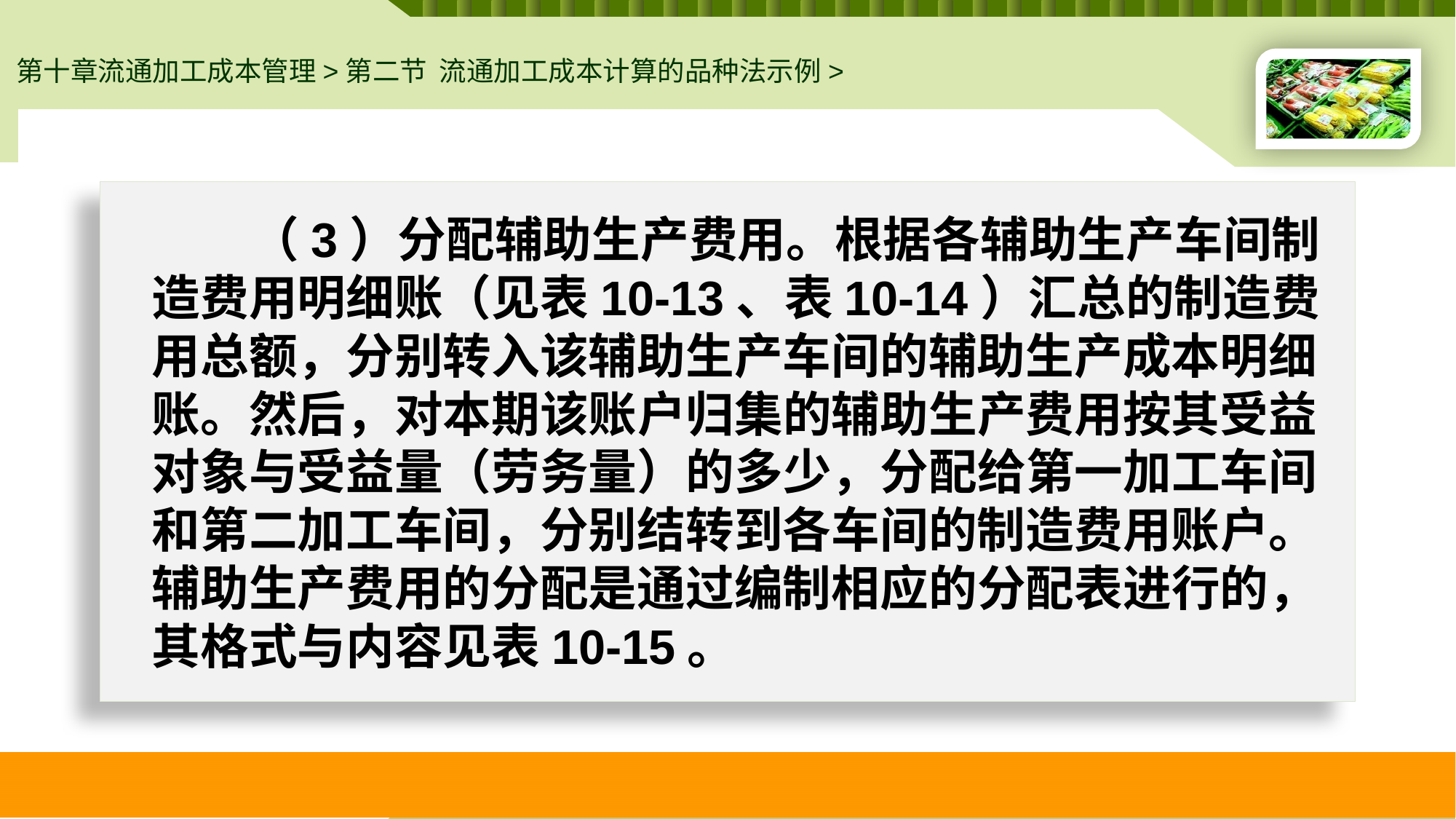

第十章流通加工成本管理>第二节  流通加工成本计算的品种法示例>
（3）分配辅助生产费用。根据各辅助生产车间制造费用明细账（见表10-13、表10-14）汇总的制造费用总额，分别转入该辅助生产车间的辅助生产成本明细账。然后，对本期该账户归集的辅助生产费用按其受益对象与受益量（劳务量）的多少，分配给第一加工车间和第二加工车间，分别结转到各车间的制造费用账户。辅助生产费用的分配是通过编制相应的分配表进行的，其格式与内容见表10-15。